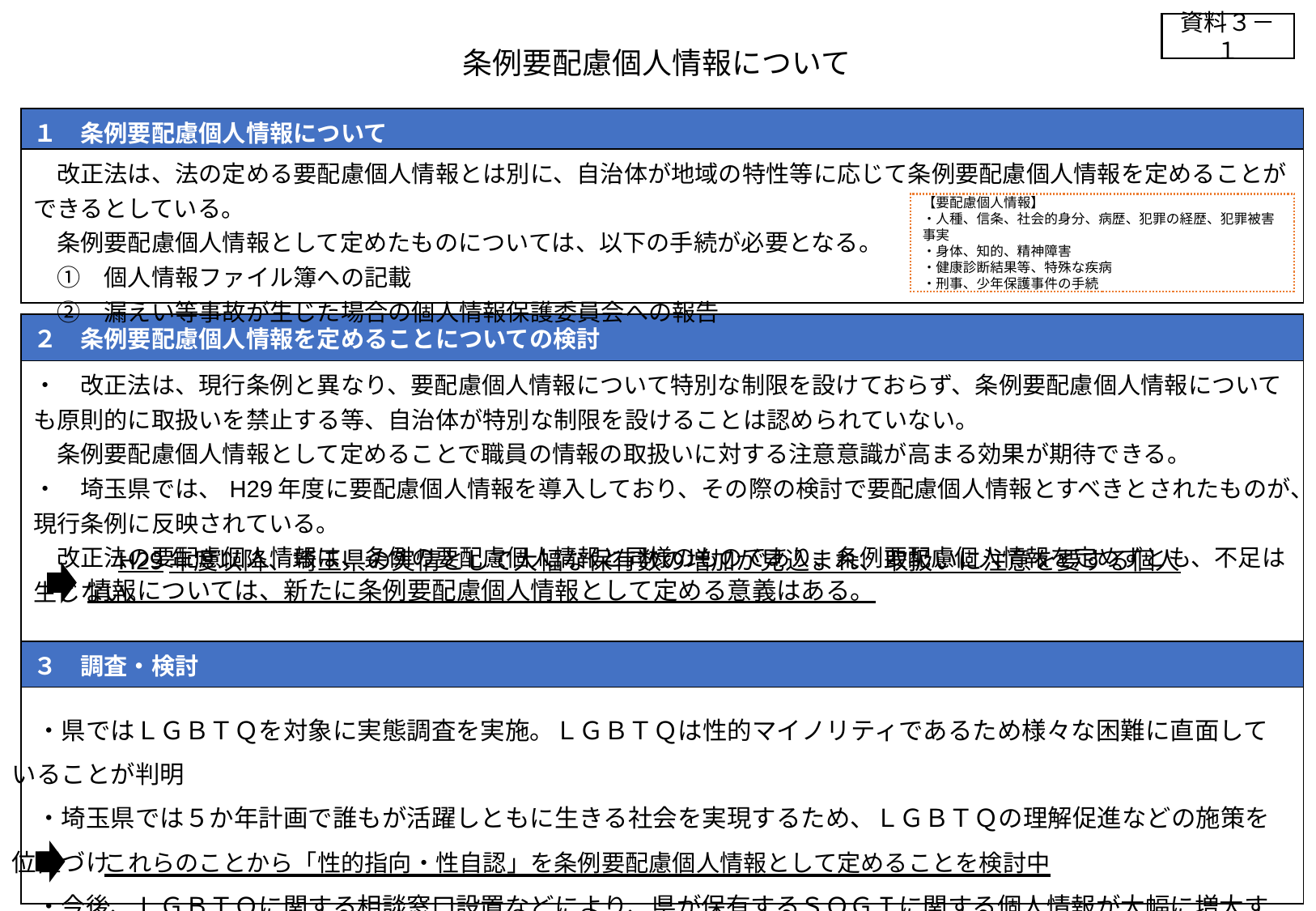

資料３－１
# 条例要配慮個人情報について
| １　条例要配慮個人情報について |
| --- |
| 改正法は、法の定める要配慮個人情報とは別に、自治体が地域の特性等に応じて条例要配慮個人情報を定めることができるとしている。 　条例要配慮個人情報として定めたものについては、以下の手続が必要となる。 　①　個人情報ファイル簿への記載 　②　漏えい等事故が生じた場合の個人情報保護委員会への報告 |
【要配慮個人情報】
・人種、信条、社会的身分、病歴、犯罪の経歴、犯罪被害事実
・身体、知的、精神障害
・健康診断結果等、特殊な疾病
・刑事、少年保護事件の手続
| ２　条例要配慮個人情報を定めることについての検討 |
| --- |
| ・　改正法は、現行条例と異なり、要配慮個人情報について特別な制限を設けておらず、条例要配慮個人情報についても原則的に取扱いを禁止する等、自治体が特別な制限を設けることは認められていない。 　条例要配慮個人情報として定めることで職員の情報の取扱いに対する注意意識が高まる効果が期待できる。 ・　埼玉県では、H29年度に要配慮個人情報を導入しており、その際の検討で要配慮個人情報とすべきとされたものが、現行条例に反映されている。 　改正法の要配慮個人情報は、条例の要配慮個人情報と同様のものであり、条例要配慮個人情報を定めずとも、不足は生じない。 |
　H29年度以降、埼玉県の実情として大幅な保有数の増加が見込まれ、取扱いに注意を要する個人情報については、新たに条例要配慮個人情報として定める意義はある。

| ３　調査・検討 |
| --- |
| これらのことから「性的指向・性自認」を条例要配慮個人情報として定めることを検討中 |
　・県ではＬＧＢＴＱを対象に実態調査を実施。ＬＧＢＴＱは性的マイノリティであるため様々な困難に直面していることが判明
　・埼玉県では５か年計画で誰もが活躍しともに生きる社会を実現するため、ＬＧＢＴＱの理解促進などの施策を位置づけ
　・今後、ＬＧＢＴＱに関する相談窓口設置などにより、県が保有するＳＯＧＩに関する個人情報が大幅に増大する見込み